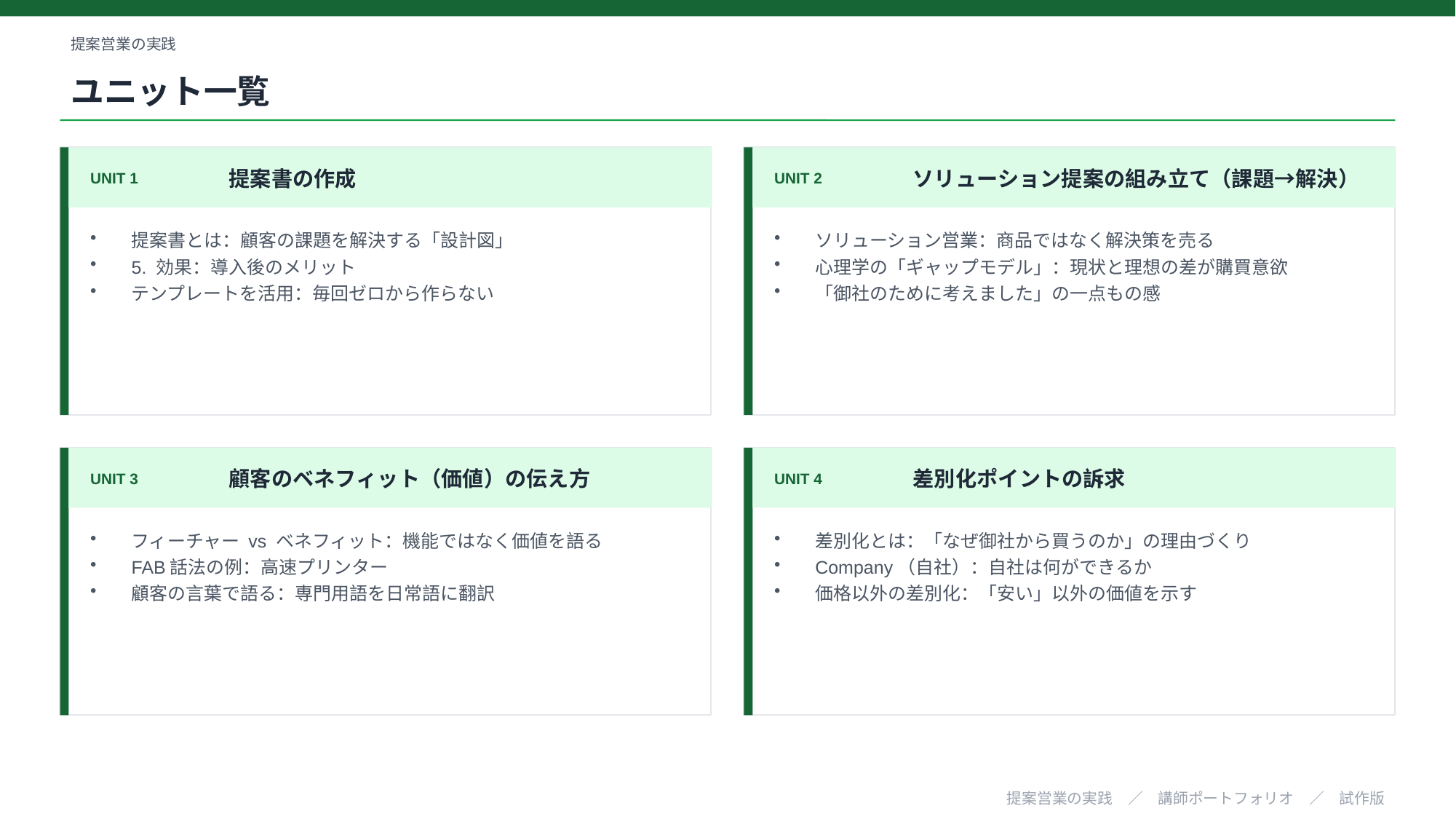

提案営業の実践
ユニット一覧

UNIT 1
提案書の作成
UNIT 2
ソリューション提案の組み立て（課題→解決）
提案書とは：顧客の課題を解決する「設計図」
5. 効果：導入後のメリット
テンプレートを活用：毎回ゼロから作らない
ソリューション営業：商品ではなく解決策を売る
心理学の「ギャップモデル」：現状と理想の差が購買意欲
「御社のために考えました」の一点もの感

UNIT 3
顧客のベネフィット（価値）の伝え方
UNIT 4
差別化ポイントの訴求
フィーチャー vs ベネフィット：機能ではなく価値を語る
FAB話法の例：高速プリンター
顧客の言葉で語る：専門用語を日常語に翻訳
差別化とは：「なぜ御社から買うのか」の理由づくり
Company（自社）：自社は何ができるか
価格以外の差別化：「安い」以外の価値を示す
提案営業の実践　／　講師ポートフォリオ　／　試作版